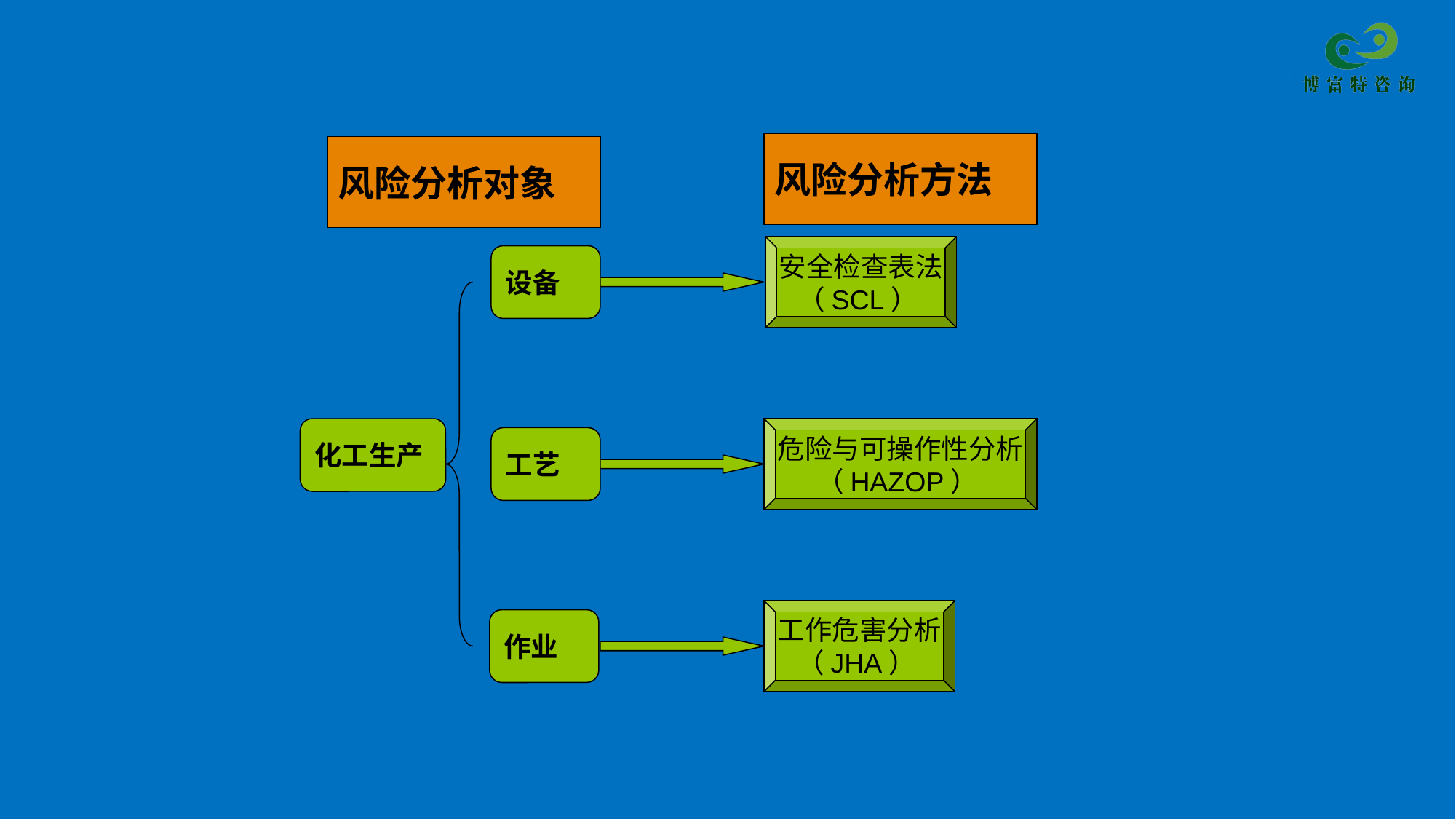

风险分析方法
风险分析对象
安全检查表法
（SCL）
设备

化工生产
危险与可操作性分析
（HAZOP）
工艺

工作危害分析
（JHA）
作业

9